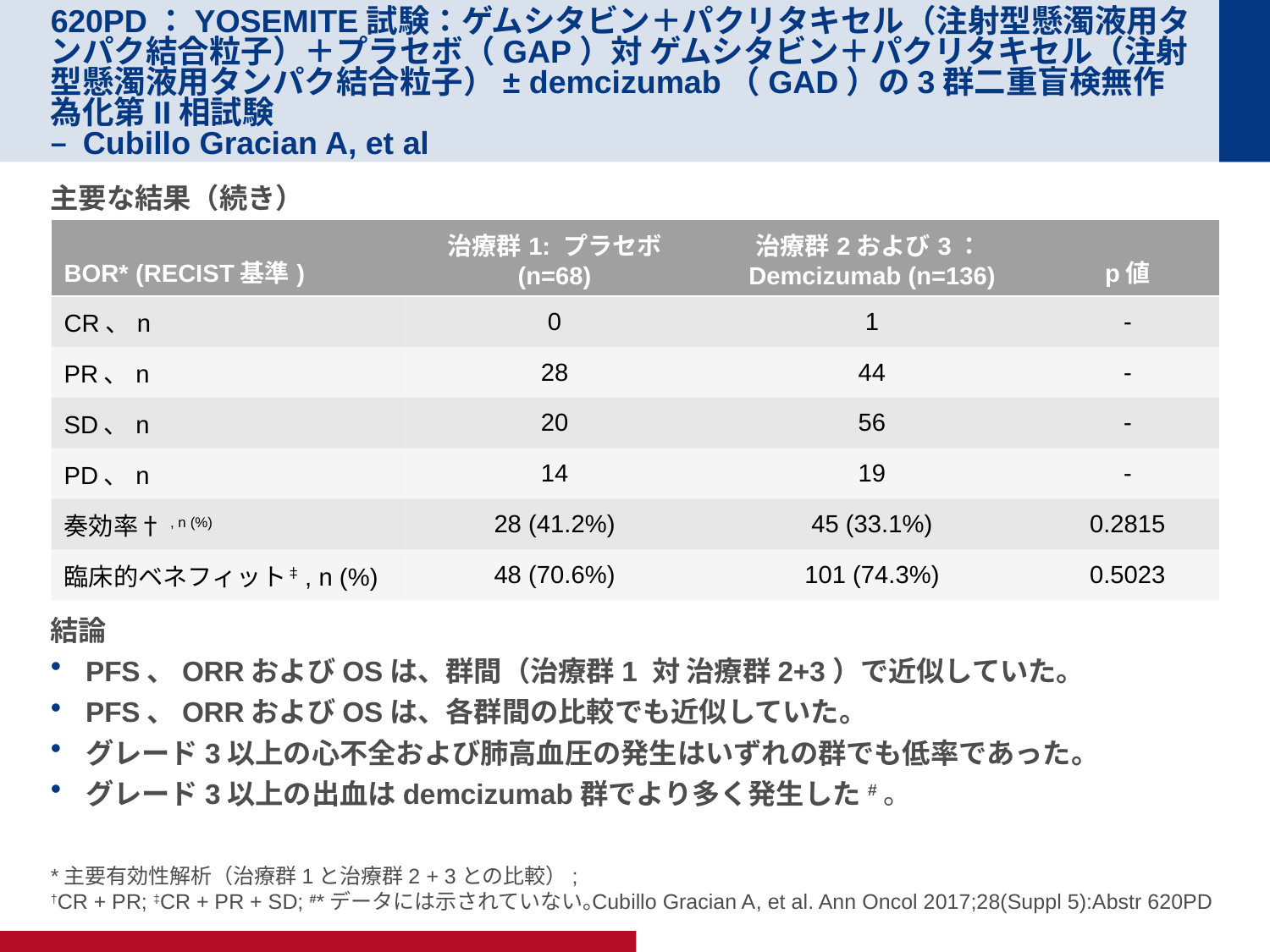

# 620PD：YOSEMITE試験：ゲムシタビン＋パクリタキセル（注射型懸濁液用タンパク結合粒子）＋プラセボ（GAP）対 ゲムシタビン＋パクリタキセル（注射型懸濁液用タンパク結合粒子）± demcizumab（GAD）の3群二重盲検無作為化第II相試験 – Cubillo Gracian A, et al
主要な結果（続き）
結論
PFS、ORRおよびOSは、群間（治療群1 対 治療群2+3）で近似していた。
PFS、ORRおよびOSは、各群間の比較でも近似していた。
グレード3以上の心不全および肺高血圧の発生はいずれの群でも低率であった。
グレード3以上の出血はdemcizumab群でより多く発生した#。

| BOR\* (RECIST基準) | 治療群1: プラセボ (n=68) | 治療群2および3：Demcizumab (n=136) | p値 |
| --- | --- | --- | --- |
| CR、n | 0 | 1 | - |
| PR、n | 28 | 44 | - |
| SD、n | 20 | 56 | - |
| PD、n | 14 | 19 | - |
| 奏効率†, n (%) | 28 (41.2%) | 45 (33.1%) | 0.2815 |
| 臨床的ベネフィット‡, n (%) | 48 (70.6%) | 101 (74.3%) | 0.5023 |
*主要有効性解析（治療群1と治療群2 + 3との比較）;
†CR + PR; ‡CR + PR + SD; #*データには示されていない。
Cubillo Gracian A, et al. Ann Oncol 2017;28(Suppl 5):Abstr 620PD